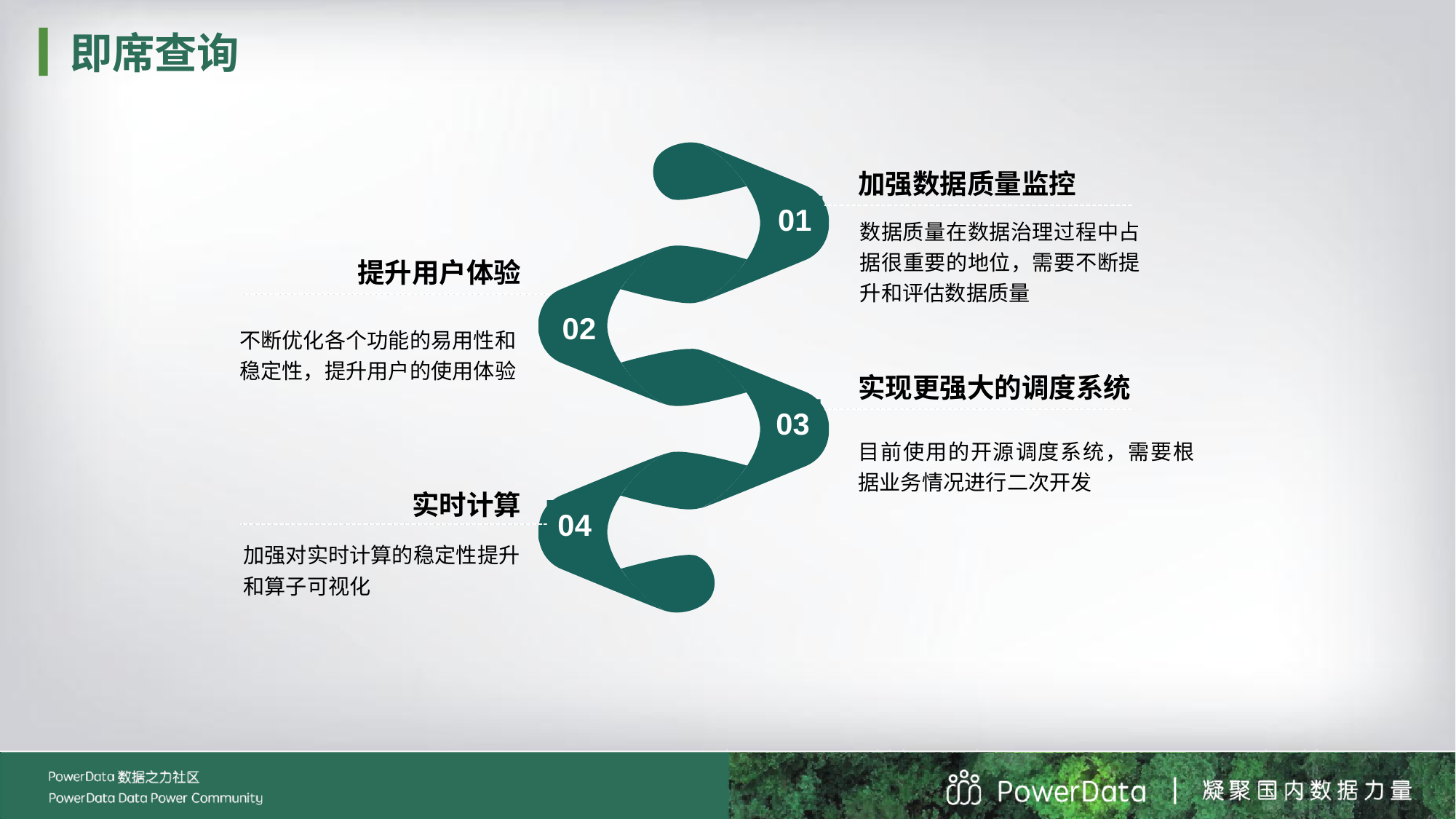

即席查询

01

02

03

04

加强数据质量监控
数据质量在数据治理过程中占据很重要的地位，需要不断提升和评估数据质量
提升用户体验
不断优化各个功能的易用性和稳定性，提升用户的使用体验

实现更强大的调度系统
目前使用的开源调度系统，需要根据业务情况进行二次开发
实时计算
加强对实时计算的稳定性提升和算子可视化